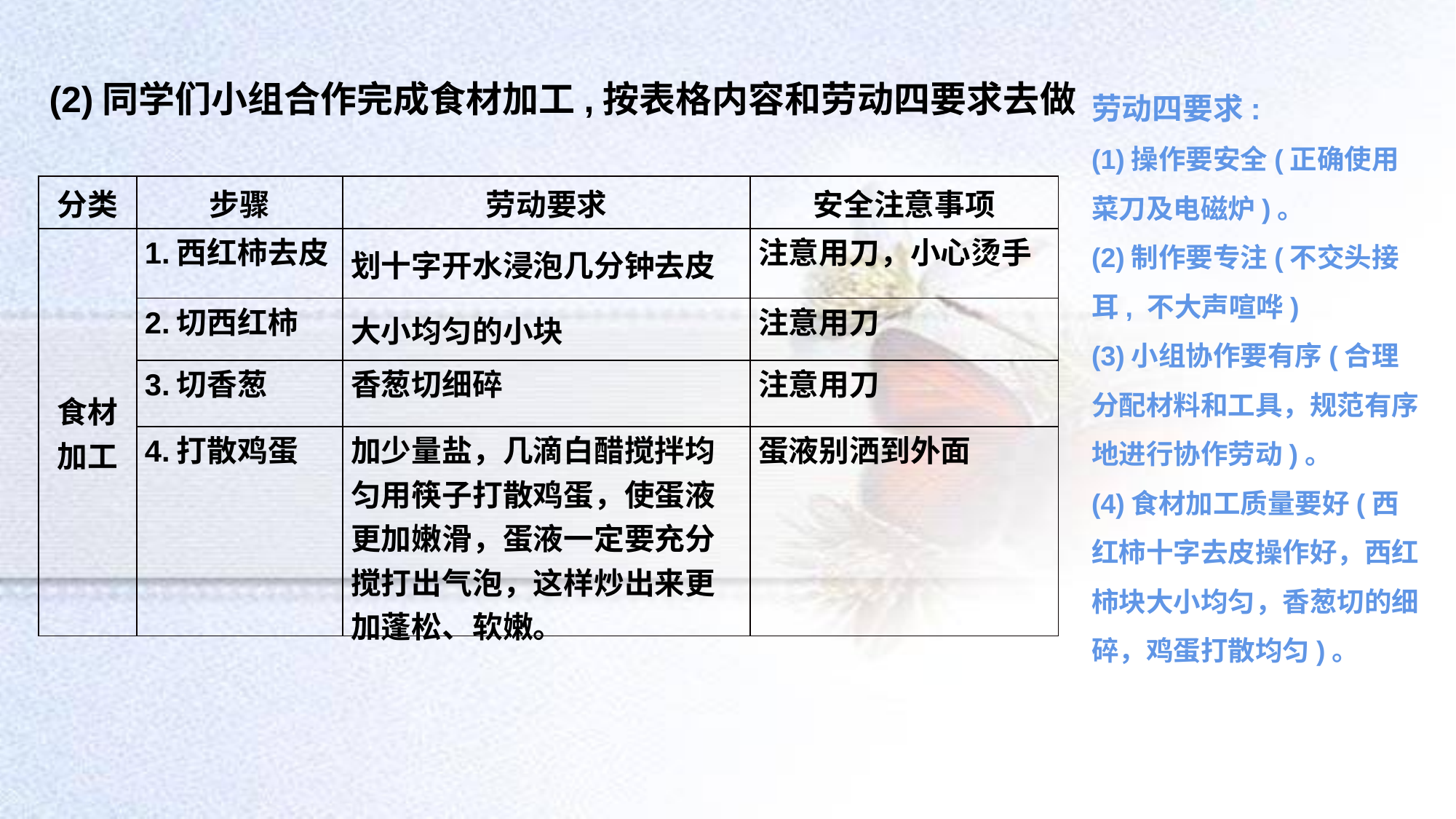

劳动四要求:
(1)操作要安全(正确使用菜刀及电磁炉)。
(2)制作要专注(不交头接耳, 不大声喧哗)
(3)小组协作要有序(合理分配材料和工具，规范有序地进行协作劳动)。
(4)食材加工质量要好(西红柿十字去皮操作好，西红柿块大小均匀，香葱切的细碎，鸡蛋打散均匀)。
(2)同学们小组合作完成食材加工,按表格内容和劳动四要求去做
| 分类 | 步骤 | 劳动要求 | 安全注意事项 |
| --- | --- | --- | --- |
| 食材加工 | 1.西红柿去皮 | 划十字开水浸泡几分钟去皮 | 注意用刀，小心烫手 |
|  | 2.切西红柿 | 大小均匀的小块 | 注意用刀 |
|  | 3.切香葱 | 香葱切细碎 | 注意用刀 |
|  | 4.打散鸡蛋 | 加少量盐，几滴白醋搅拌均匀用筷子打散鸡蛋，使蛋液更加嫩滑，蛋液一定要充分搅打出气泡，这样炒出来更加蓬松、软嫩。 | 蛋液别洒到外面 |